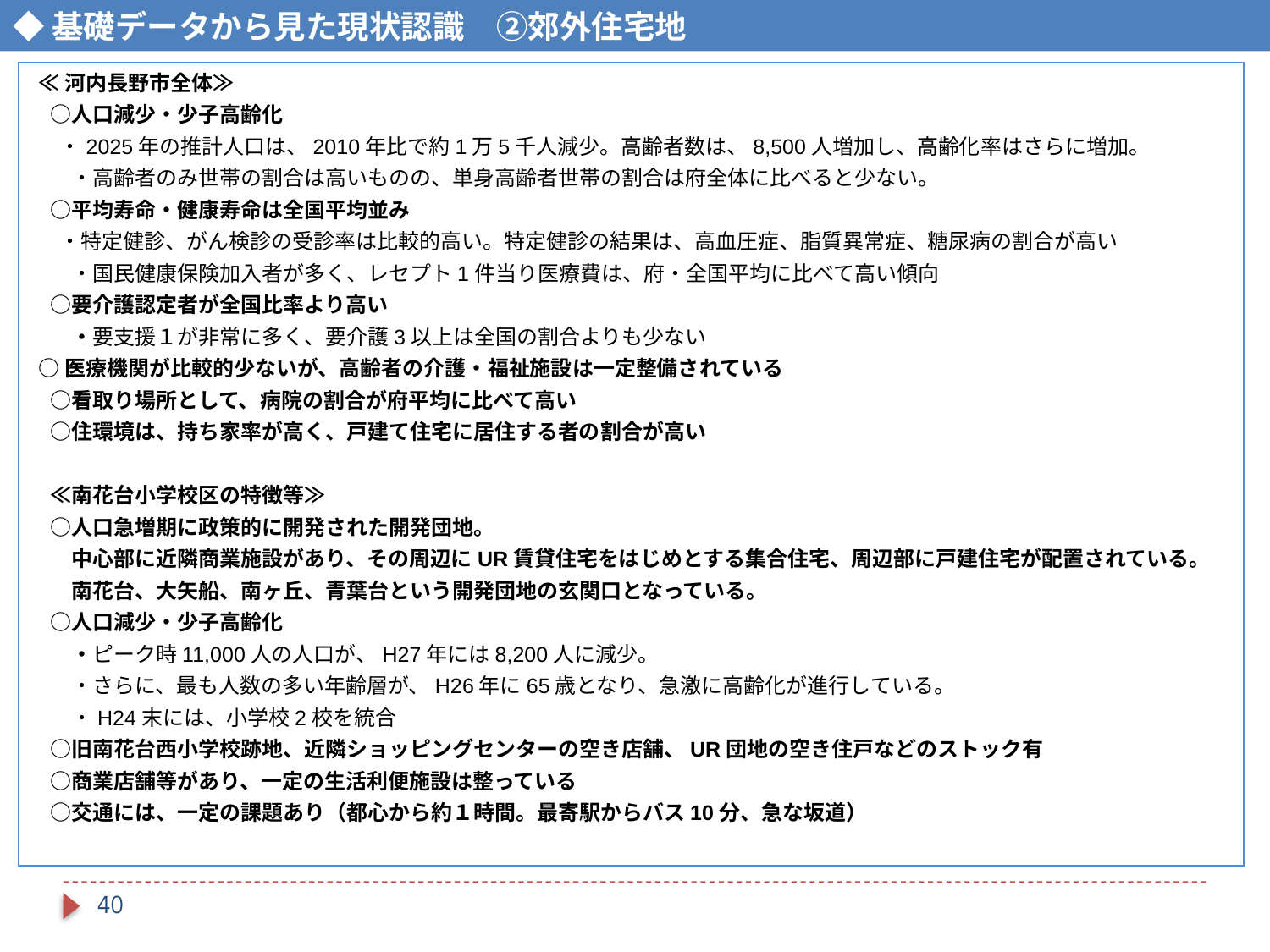

◆基礎データから見た現状認識　②郊外住宅地
  ≪河内長野市全体≫
　○人口減少・少子高齢化
　  ・2025年の推計人口は、2010年比で約1万5千人減少。高齢者数は、8,500人増加し、高齢化率はさらに増加。
　　・高齢者のみ世帯の割合は高いものの、単身高齢者世帯の割合は府全体に比べると少ない。
　○平均寿命・健康寿命は全国平均並み
　  ・特定健診、がん検診の受診率は比較的高い。特定健診の結果は、高血圧症、脂質異常症、糖尿病の割合が高い
　　・国民健康保険加入者が多く、レセプト1件当り医療費は、府・全国平均に比べて高い傾向
　○要介護認定者が全国比率より高い
　　・要支援１が非常に多く、要介護3以上は全国の割合よりも少ない
  ○医療機関が比較的少ないが、高齢者の介護・福祉施設は一定整備されている
　○看取り場所として、病院の割合が府平均に比べて高い
　○住環境は、持ち家率が高く、戸建て住宅に居住する者の割合が高い

　≪南花台小学校区の特徴等≫
　○人口急増期に政策的に開発された開発団地。
　　中心部に近隣商業施設があり、その周辺にUR賃貸住宅をはじめとする集合住宅、周辺部に戸建住宅が配置されている。
　　南花台、大矢船、南ヶ丘、青葉台という開発団地の玄関口となっている。
　○人口減少・少子高齢化
　　・ピーク時11,000人の人口が、H27年には8,200人に減少。
　　・さらに、最も人数の多い年齢層が、H26年に65歳となり、急激に高齢化が進行している。
　　・H24末には、小学校2校を統合
　○旧南花台西小学校跡地、近隣ショッピングセンターの空き店舗、UR団地の空き住戸などのストック有
　○商業店舗等があり、一定の生活利便施設は整っている
　○交通には、一定の課題あり（都心から約１時間。最寄駅からバス10分、急な坂道）
40